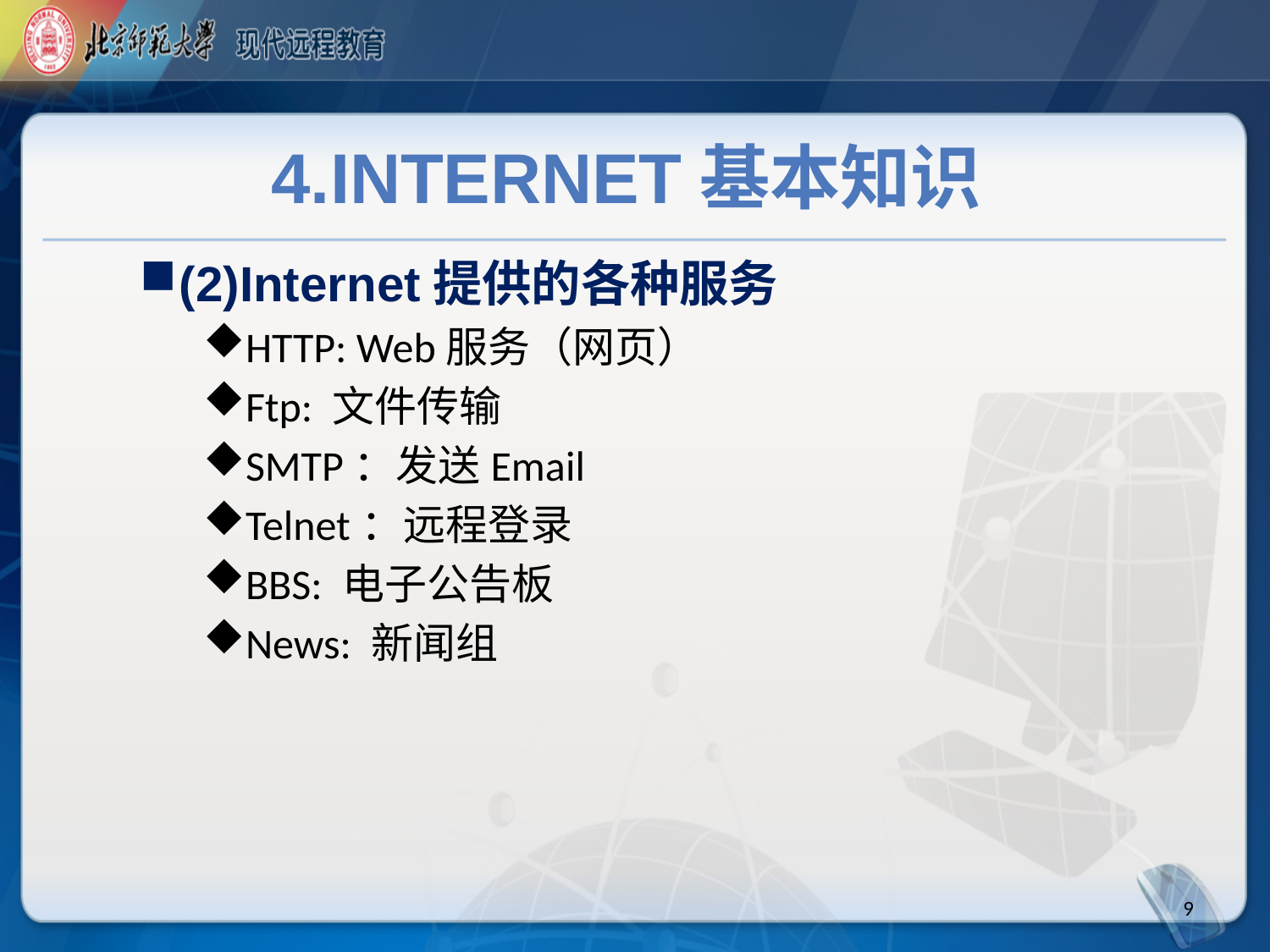

# 4.Internet基本知识
(2)Internet提供的各种服务
HTTP: Web服务（网页）
Ftp: 文件传输
SMTP：发送Email
Telnet：远程登录
BBS: 电子公告板
News: 新闻组
9